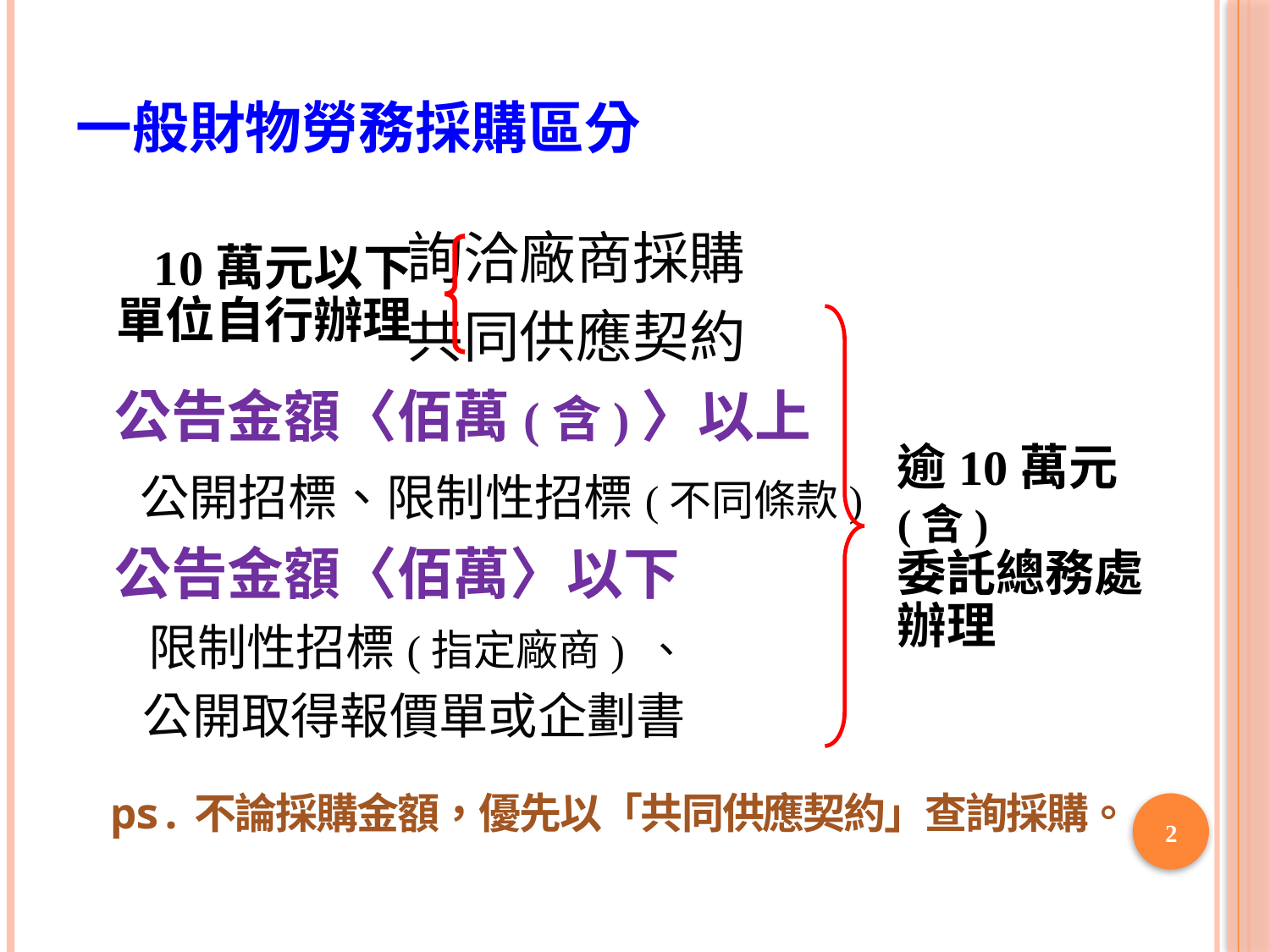

# 一般財物勞務採購區分
                            詢洽廠商採購
                            共同供應契約
     公告金額〈佰萬(含)〉以上
       公開招標、限制性招標(不同條款)
     公告金額〈佰萬〉以下
         限制性招標(指定廠商) 、
          公開取得報價單或企劃書
       ps.不論採購金額，優先以「共同供應契約」查詢採購。

10萬元以下
單位自行辦理

逾10萬元(含)
委託總務處
辦理
2